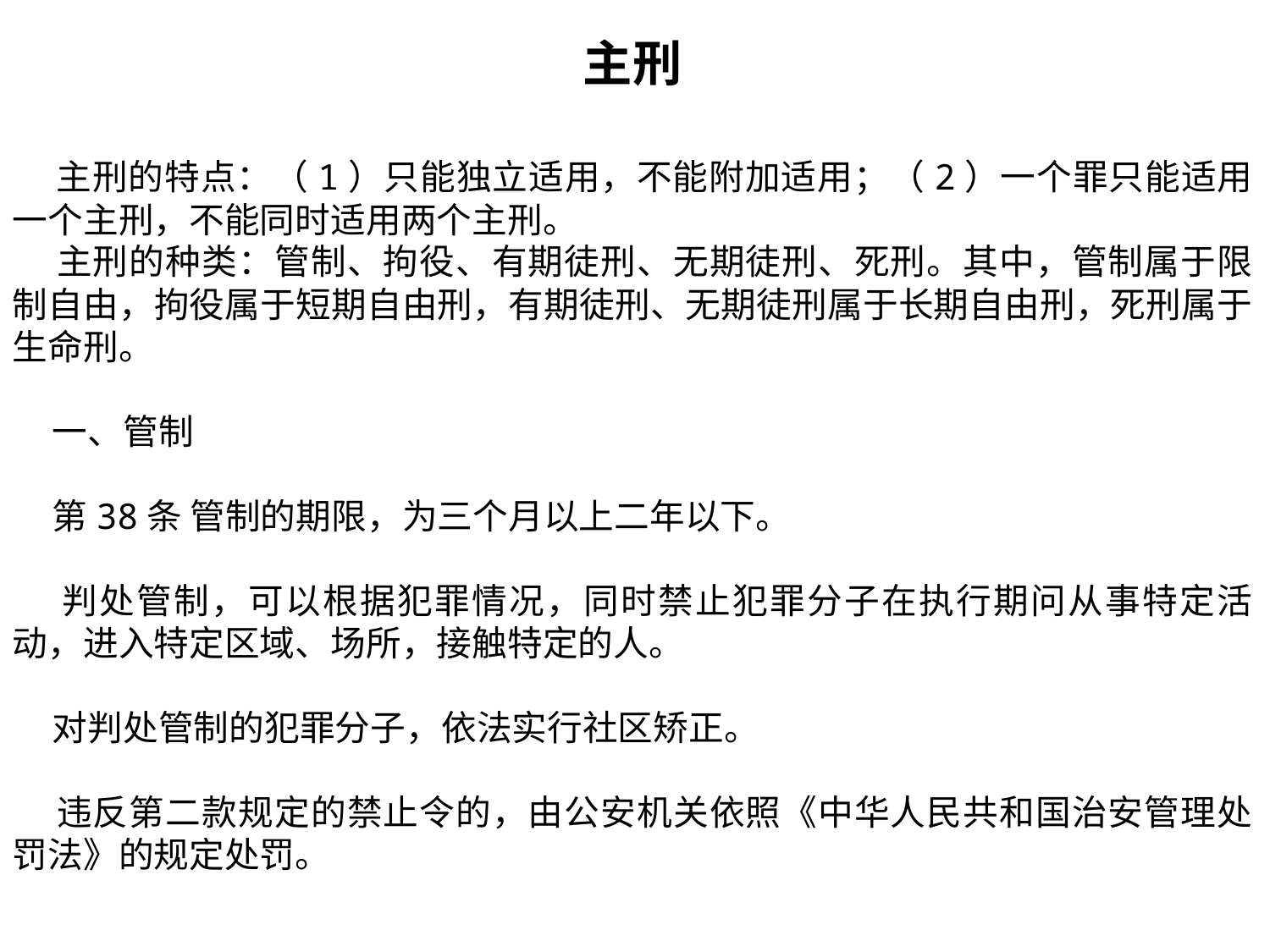

主刑

    主刑的特点：（1）只能独立适用，不能附加适用；（2）一个罪只能适用一个主刑，不能同时适用两个主刑。
    主刑的种类：管制、拘役、有期徒刑、无期徒刑、死刑。其中，管制属于限制自由，拘役属于短期自由刑，有期徒刑、无期徒刑属于长期自由刑，死刑属于生命刑。

    一、管制

    第38条 管制的期限，为三个月以上二年以下。

    判处管制，可以根据犯罪情况，同时禁止犯罪分子在执行期问从事特定活动，进入特定区域、场所，接触特定的人。

    对判处管制的犯罪分子，依法实行社区矫正。

    违反第二款规定的禁止令的，由公安机关依照《中华人民共和国治安管理处罚法》的规定处罚。